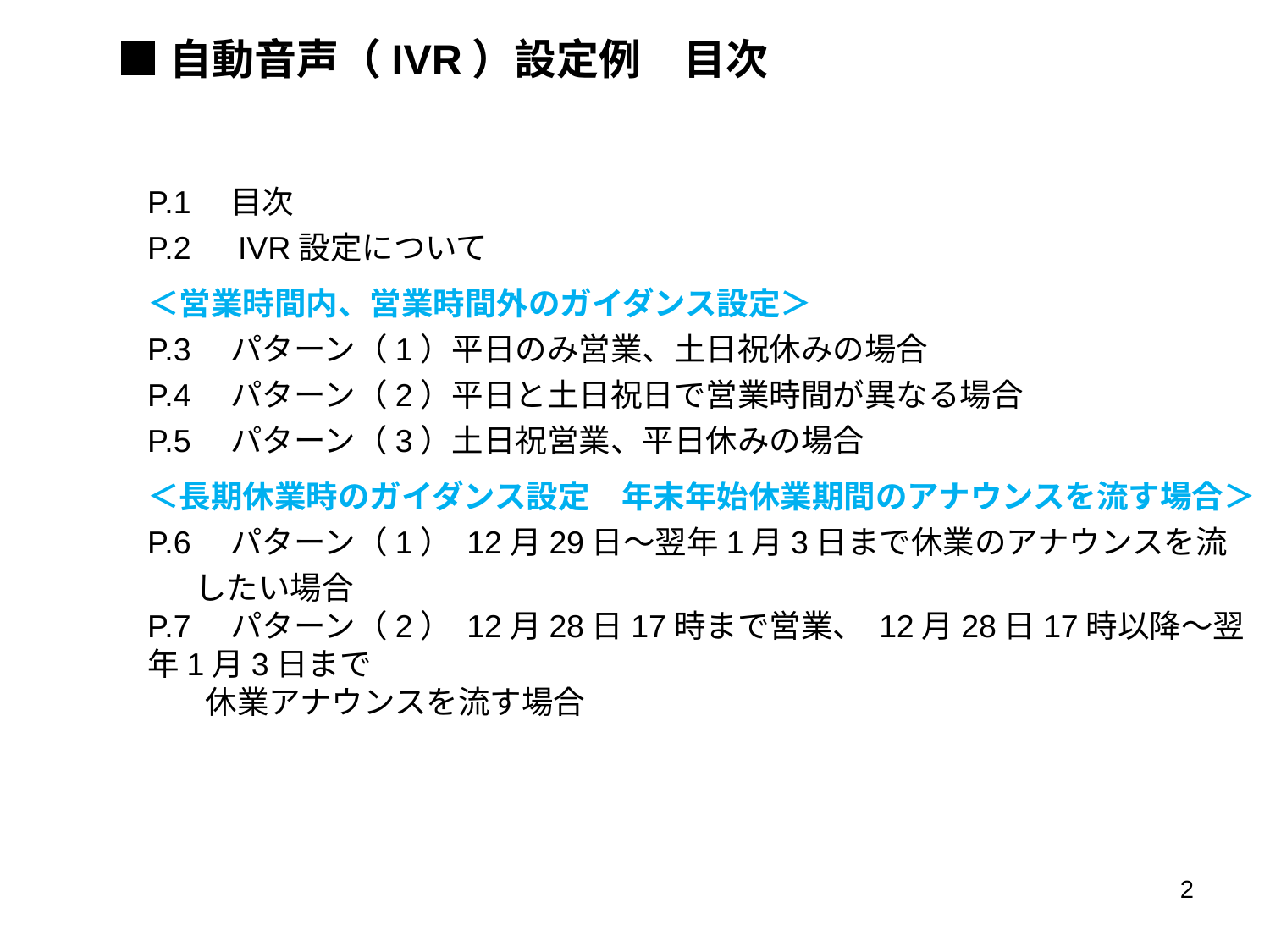

■自動音声（IVR）設定例　目次
P.1　目次
P.2　IVR設定について

＜営業時間内、営業時間外のガイダンス設定＞
P.3　パターン（1）平日のみ営業、土日祝休みの場合
P.4　パターン（2）平日と土日祝日で営業時間が異なる場合
P.5　パターン（3）土日祝営業、平日休みの場合

＜長期休業時のガイダンス設定　年末年始休業期間のアナウンスを流す場合＞
P.6　パターン（1） 12月29日～翌年1月3日まで休業のアナウンスを流したい場合
P.7　パターン（2） 12月28日17時まで営業、 12月28日17時以降～翌年1月3日まで
       休業アナウンスを流す場合

2